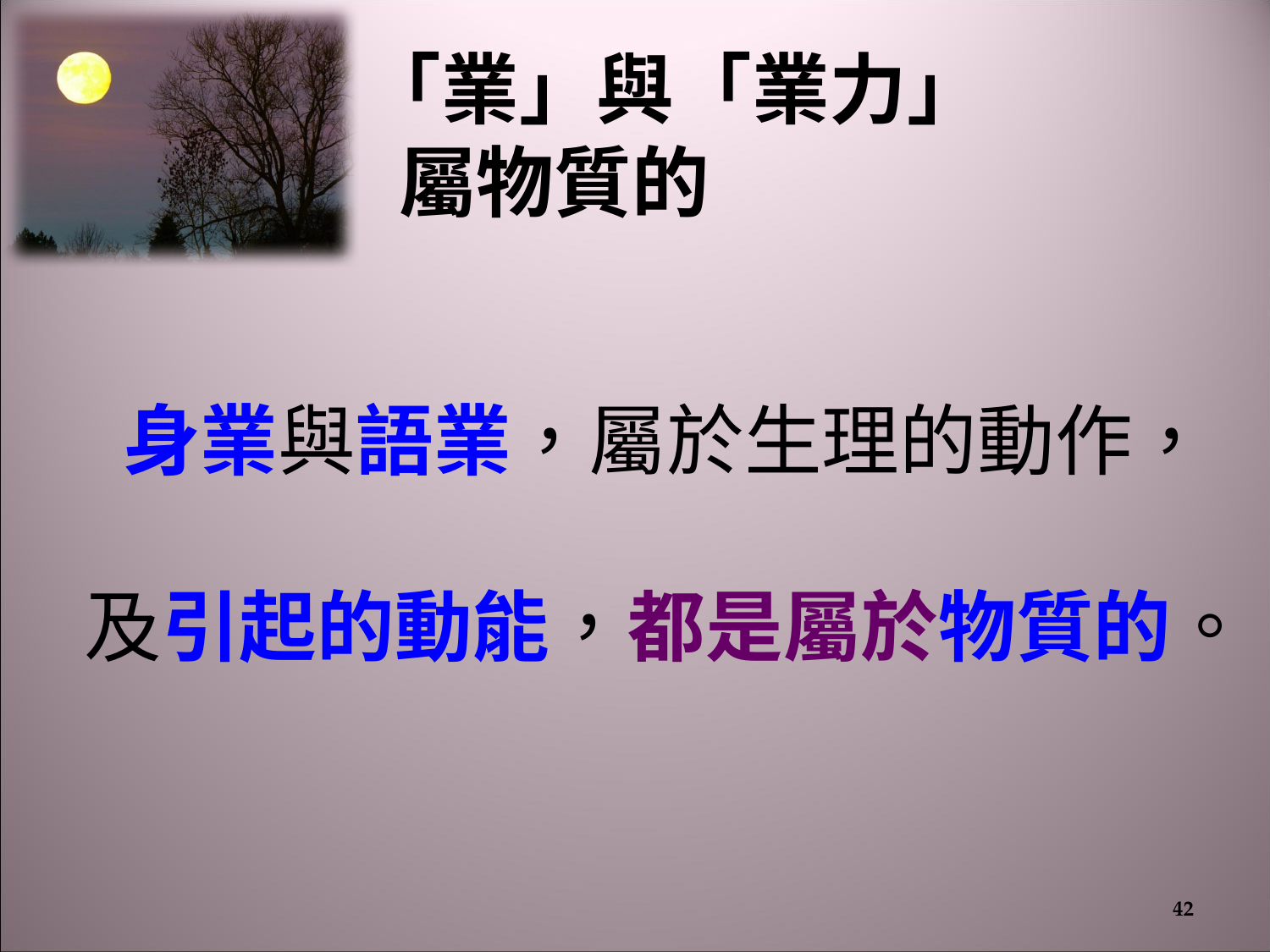

# 「業」與「業力」 屬物質的
身業與語業，屬於生理的動作，
及引起的動能，都是屬於物質的。

42